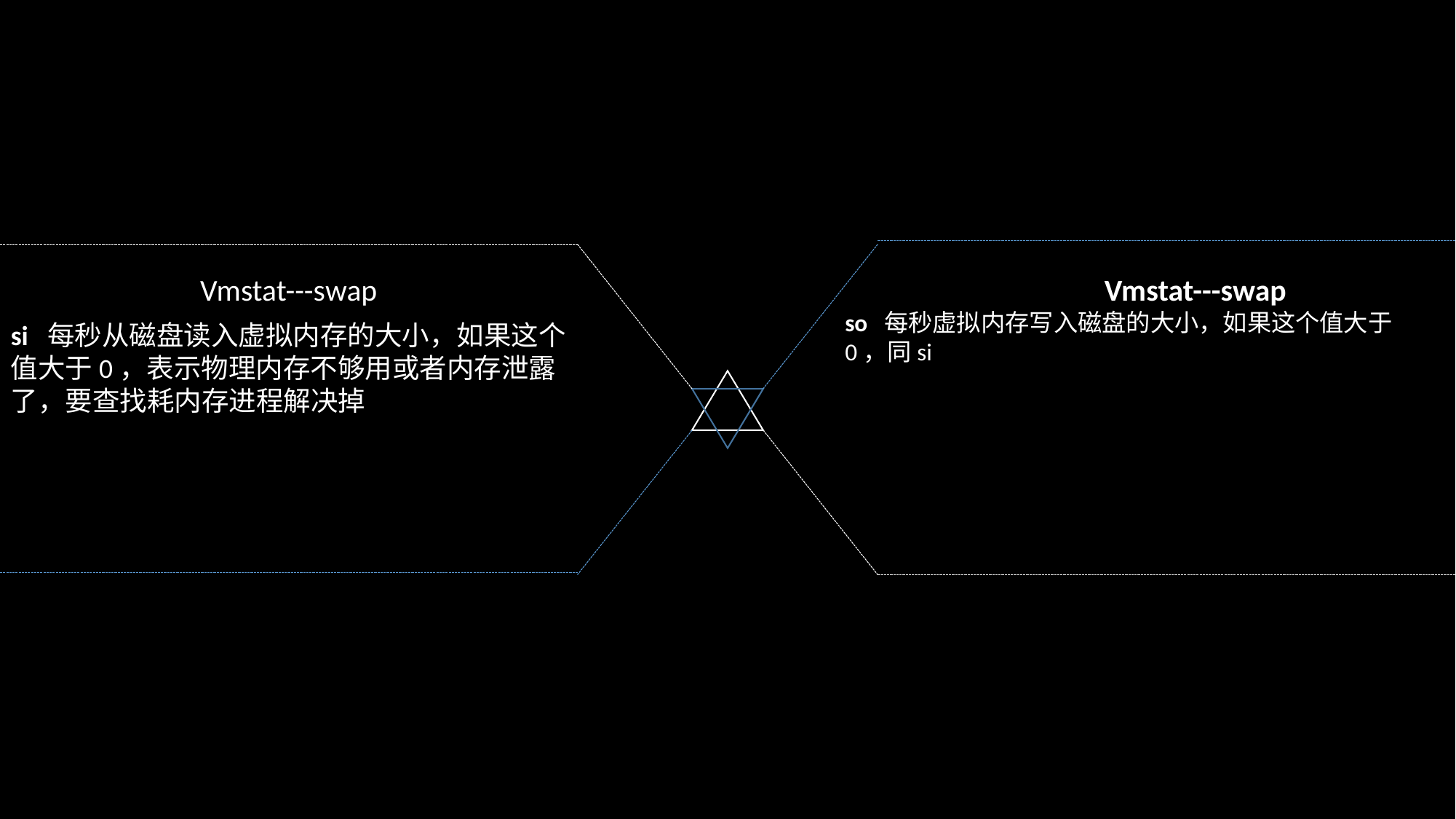

Vmstat---swap
Vmstat---swap
so  每秒虚拟内存写入磁盘的大小，如果这个值大于0，同si
si  每秒从磁盘读入虚拟内存的大小，如果这个值大于0，表示物理内存不够用或者内存泄露了，要查找耗内存进程解决掉